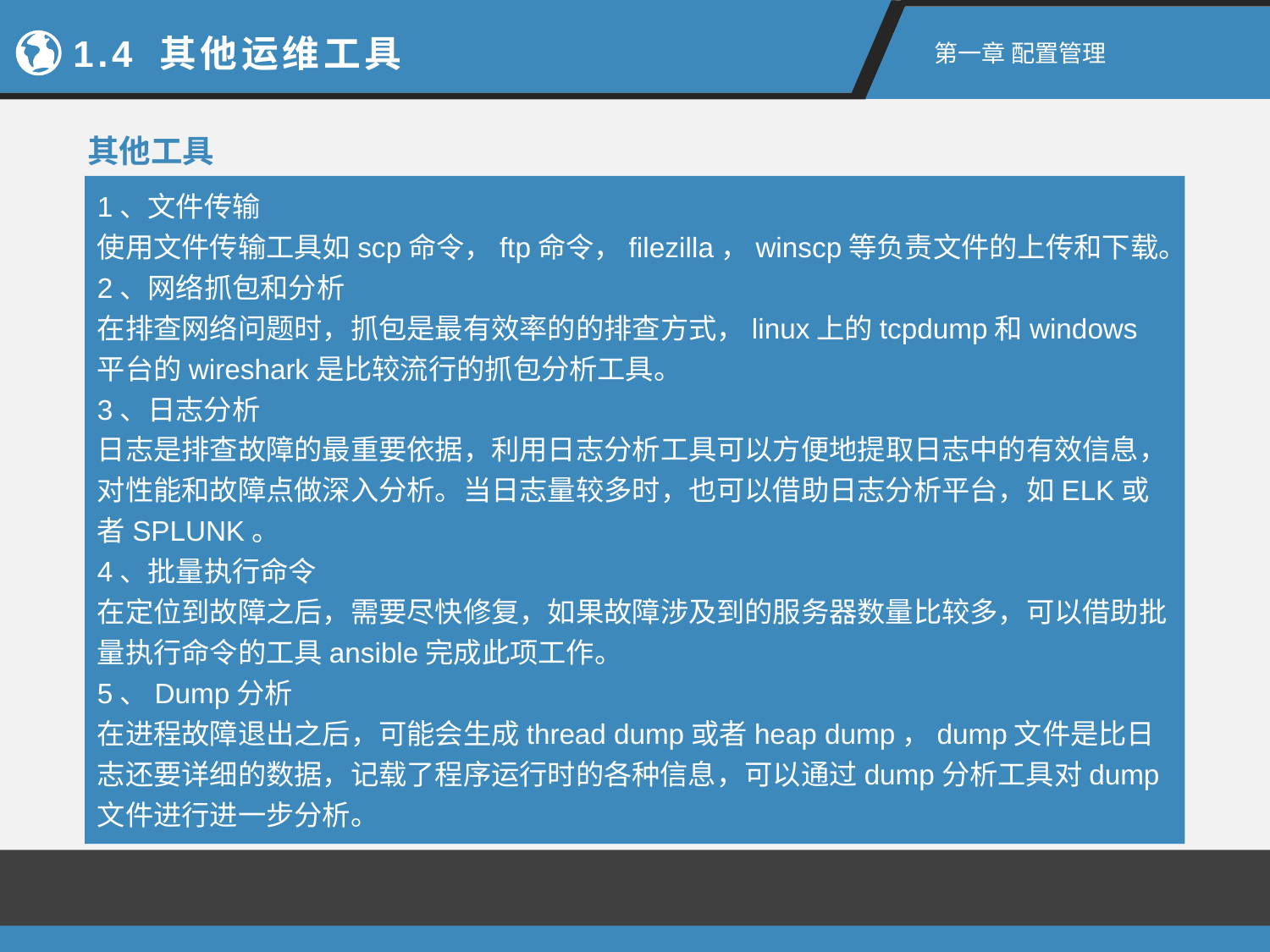

1.4 其他运维工具

第一章 配置管理
其他工具
1、文件传输
使用文件传输工具如scp命令，ftp命令，filezilla，winscp等负责文件的上传和下载。
2、网络抓包和分析
在排查网络问题时，抓包是最有效率的的排查方式，linux上的tcpdump和windows平台的wireshark是比较流行的抓包分析工具。
3、日志分析
日志是排查故障的最重要依据，利用日志分析工具可以方便地提取日志中的有效信息，对性能和故障点做深入分析。当日志量较多时，也可以借助日志分析平台，如ELK或者SPLUNK。
4、批量执行命令
在定位到故障之后，需要尽快修复，如果故障涉及到的服务器数量比较多，可以借助批量执行命令的工具ansible完成此项工作。
5、Dump分析
在进程故障退出之后，可能会生成thread dump或者heap dump，dump文件是比日志还要详细的数据，记载了程序运行时的各种信息，可以通过dump分析工具对dump文件进行进一步分析。